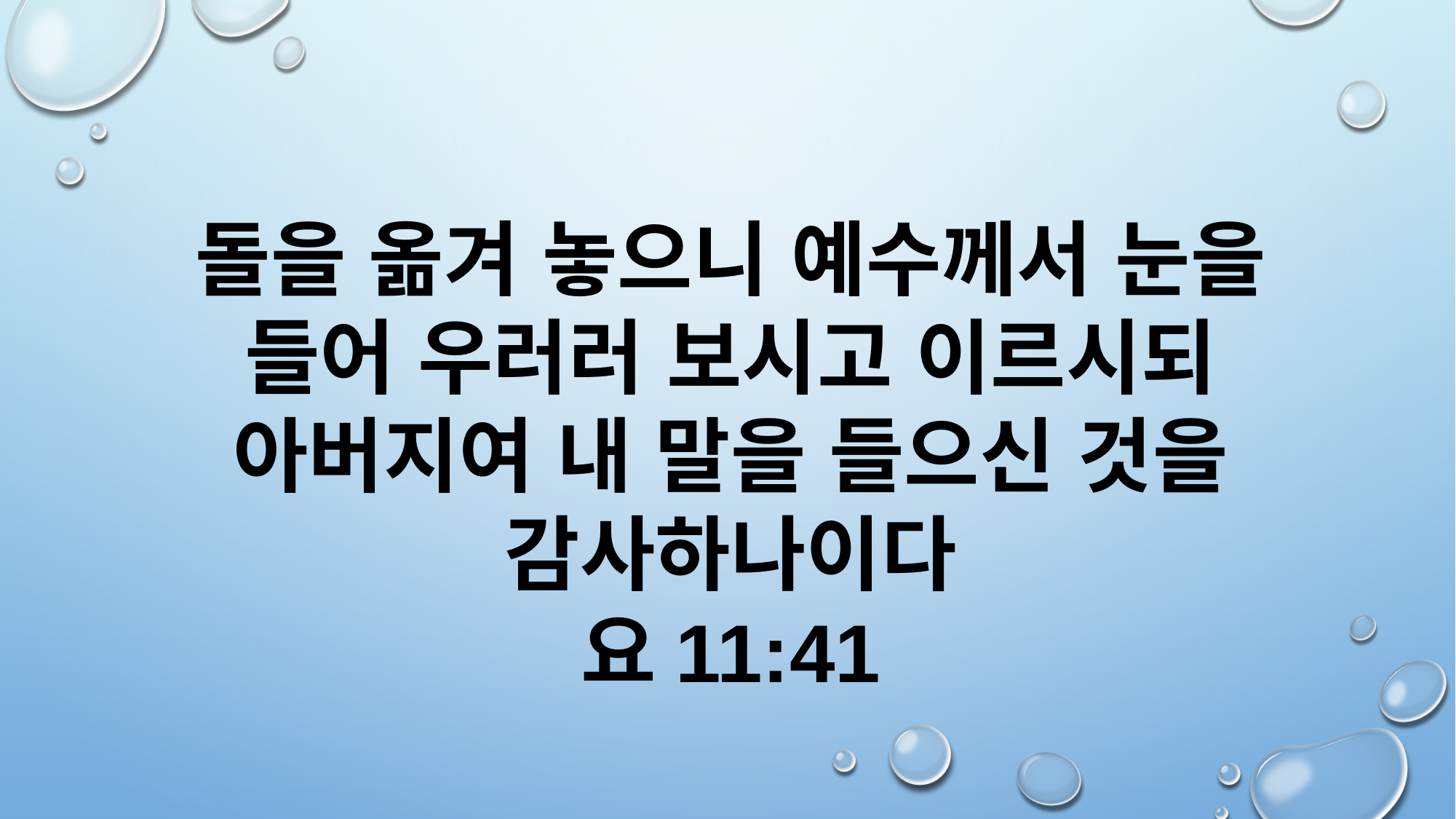

돌을 옮겨 놓으니 예수께서 눈을 들어 우러러 보시고 이르시되 아버지여 내 말을 들으신 것을 감사하나이다
요11:41